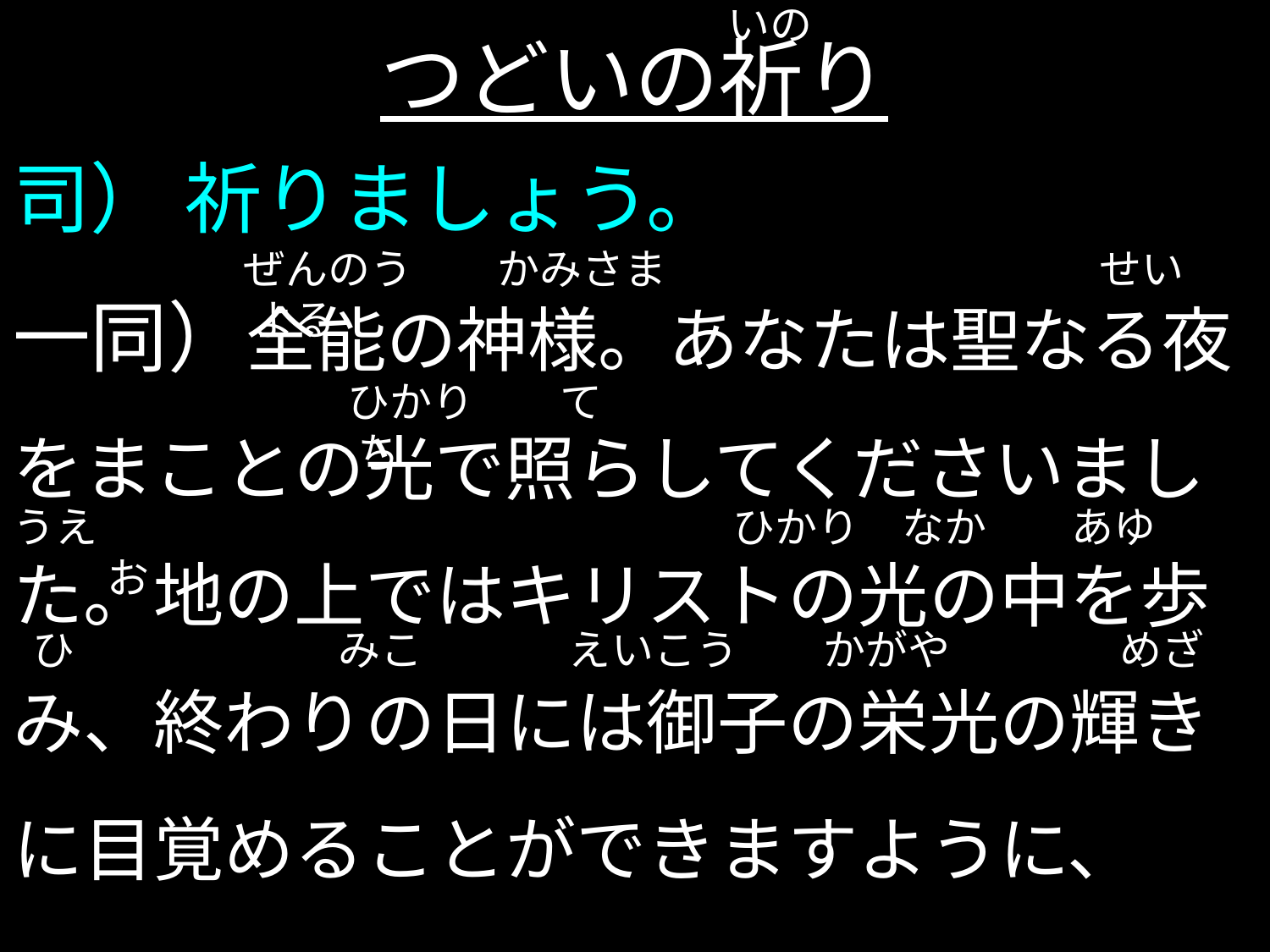

いの
つどいの祈り
司） 祈りましょう。
一同）全能の神様。あなたは聖なる夜をまことの光で照らしてくださいました。地の上ではキリストの光の中を歩み、終わりの日には御子の栄光の輝きに目覚めることができますように、
　　　ぜんのう　　かみさま　　　　　　　　　　 せい　　　　 よる
　　　　　　　　ひかり　　て　　　　　　　　　　　　　　　　　　　　　　　 ち
うえ　　　　　　　　　　　　　　　ひかり　なか　　あゆ　　　　 お
 ひ　　　　　　 みこ　　　  えいこう　　かがや　　　　めざ